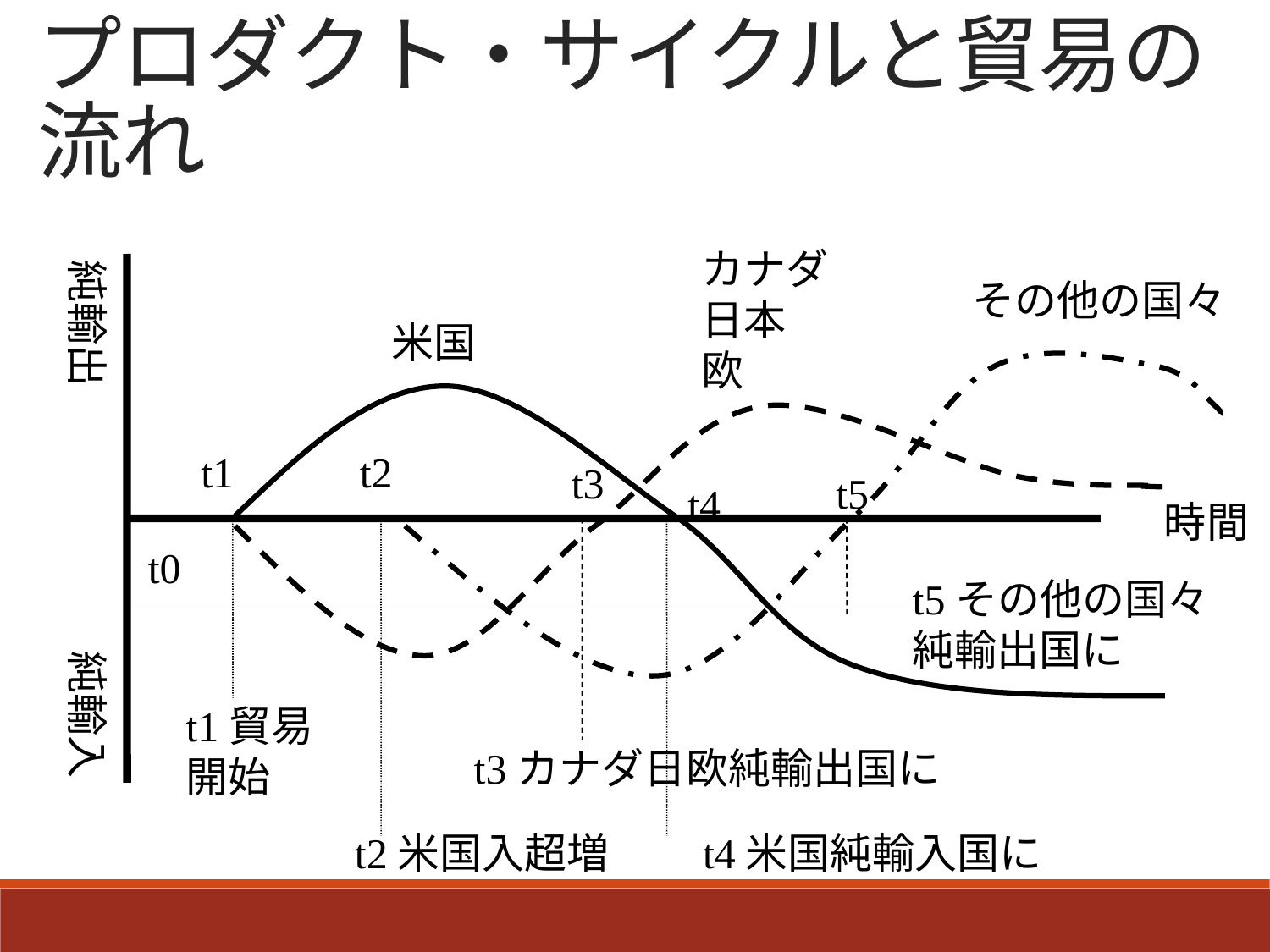

# プロダクト・サイクルと貿易の流れ
カナダ
日本
欧
純輸出

その他の国々
米国

t1
t2
t3
t5
t4
時間

t0
t5その他の国々
純輸出国に
純輸入
t1貿易
開始
t3カナダ日欧純輸出国に
t2米国入超増
t4米国純輸入国に